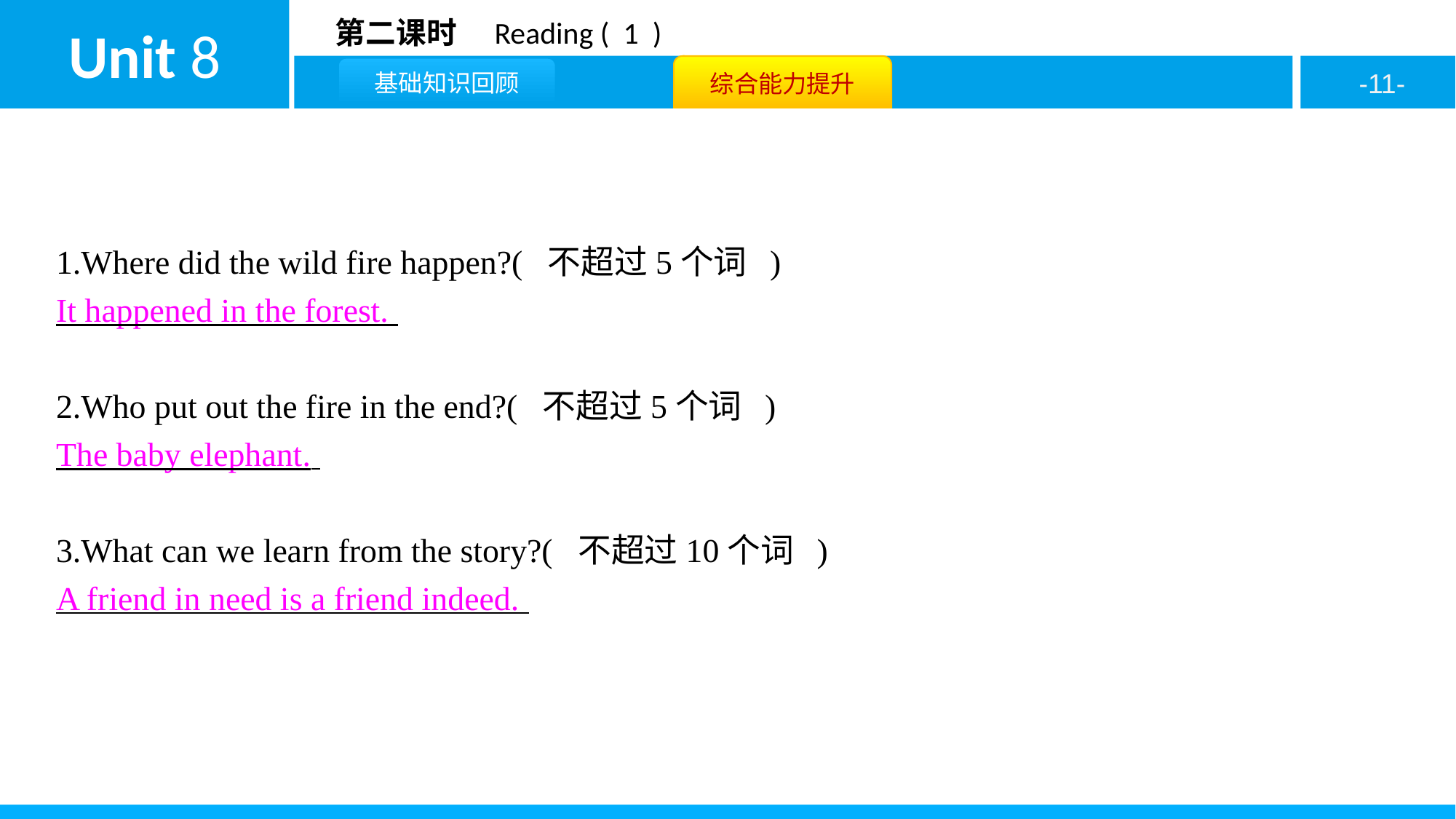

1.Where did the wild fire happen?(  不超过5个词  )
It happened in the forest.

2.Who put out the fire in the end?(  不超过5个词  )
The baby elephant.

3.What can we learn from the story?(  不超过10个词  )
A friend in need is a friend indeed.